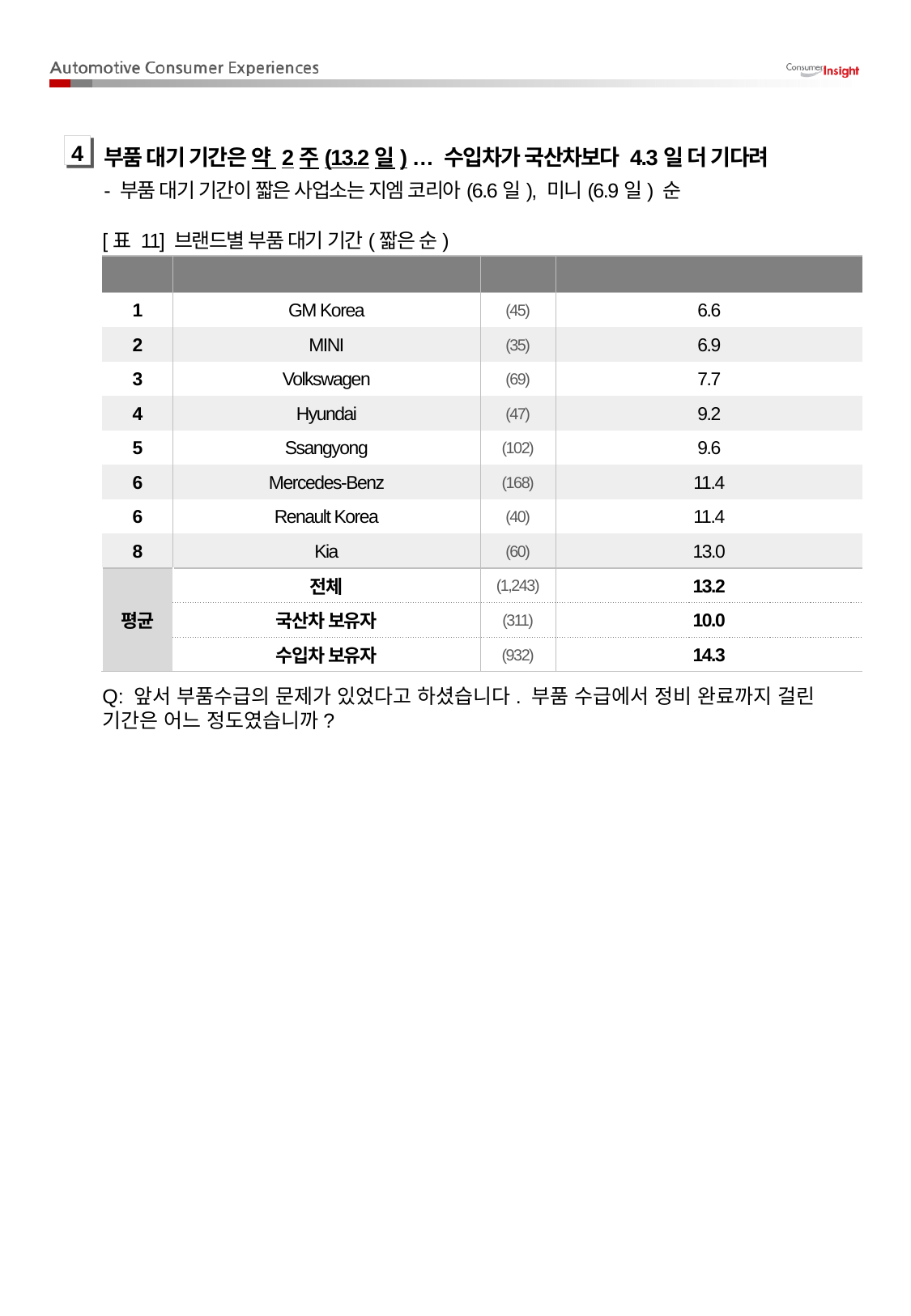

부품 대기 기간은 약 2주(13.2일) … 수입차가 국산차보다 4.3일 더 기다려
- 부품 대기 기간이 짧은 사업소는 지엠 코리아(6.6일), 미니(6.9일) 순
4
[표 11] 브랜드별 부품 대기 기간(짧은 순)
| Rank | Brand | (N) | 부품 대기 기간(일) |
| --- | --- | --- | --- |
| 1 | GM Korea | (45) | 6.6 |
| 2 | MINI | (35) | 6.9 |
| 3 | Volkswagen | (69) | 7.7 |
| 4 | Hyundai | (47) | 9.2 |
| 5 | Ssangyong | (102) | 9.6 |
| 6 | Mercedes-Benz | (168) | 11.4 |
| 6 | Renault Korea | (40) | 11.4 |
| 8 | Kia | (60) | 13.0 |
| 평균 | 전체 | (1,243) | 13.2 |
|  | 국산차 보유자 | (311) | 10.0 |
|  | 수입차 보유자 | (932) | 14.3 |
Q: 앞서 부품수급의 문제가 있었다고 하셨습니다. 부품 수급에서 정비 완료까지 걸린 기간은 어느 정도였습니까?